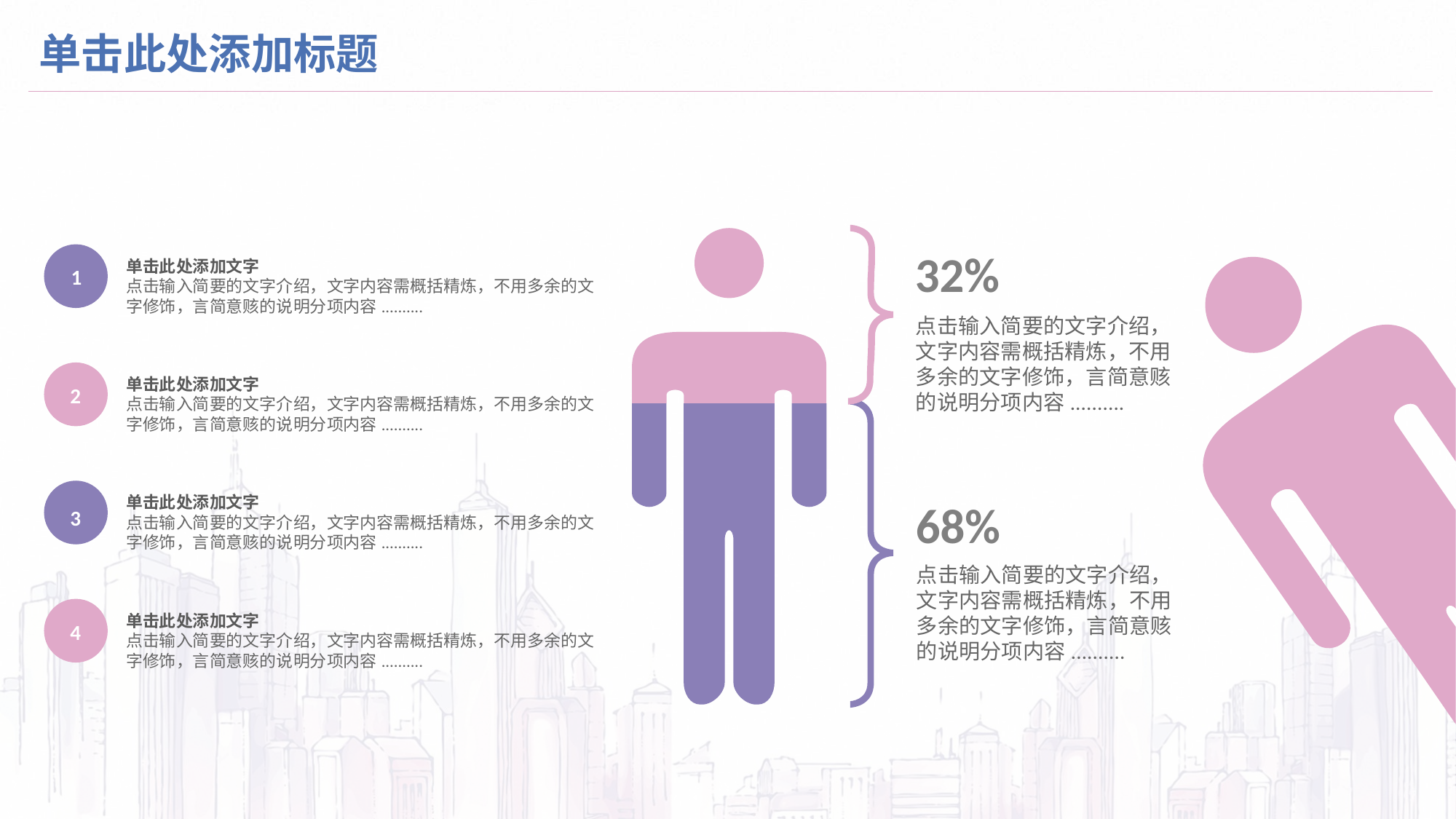

# 单击此处添加标题

32%
点击输入简要的文字介绍，文字内容需概括精炼，不用多余的文字修饰，言简意赅的说明分项内容..........
68%
点击输入简要的文字介绍，文字内容需概括精炼，不用多余的文字修饰，言简意赅的说明分项内容..........

1
单击此处添加文字
点击输入简要的文字介绍，文字内容需概括精炼，不用多余的文字修饰，言简意赅的说明分项内容..........

2
单击此处添加文字
点击输入简要的文字介绍，文字内容需概括精炼，不用多余的文字修饰，言简意赅的说明分项内容..........

3
单击此处添加文字
点击输入简要的文字介绍，文字内容需概括精炼，不用多余的文字修饰，言简意赅的说明分项内容..........

4
单击此处添加文字
点击输入简要的文字介绍，文字内容需概括精炼，不用多余的文字修饰，言简意赅的说明分项内容..........